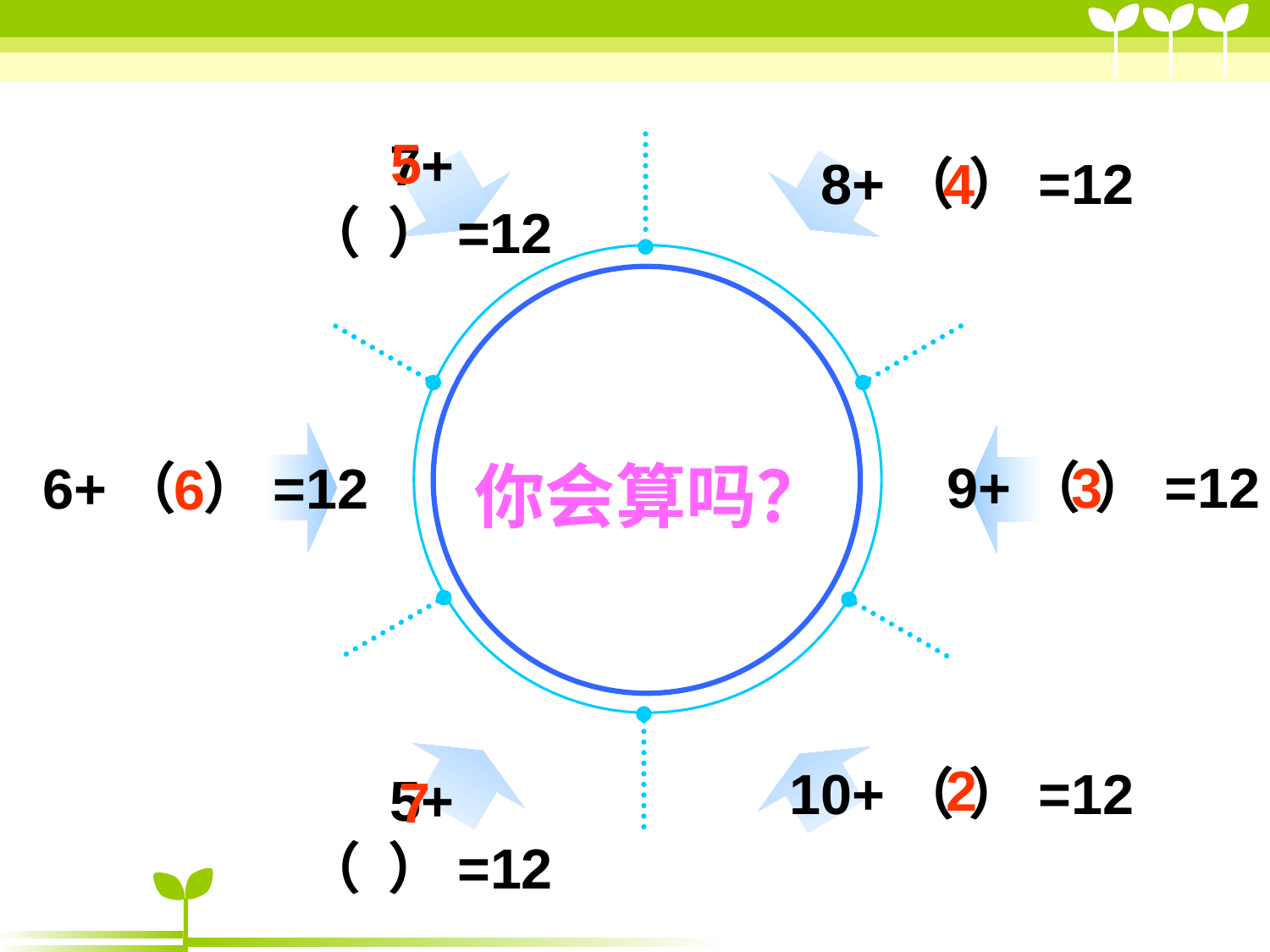

5
7+（  ）=12

4
8+（ ）=12

你会算吗？

3
9+（ ）=12
6+（  ）=12
6

2
10+（ ）=12
5+（  ）=12
7